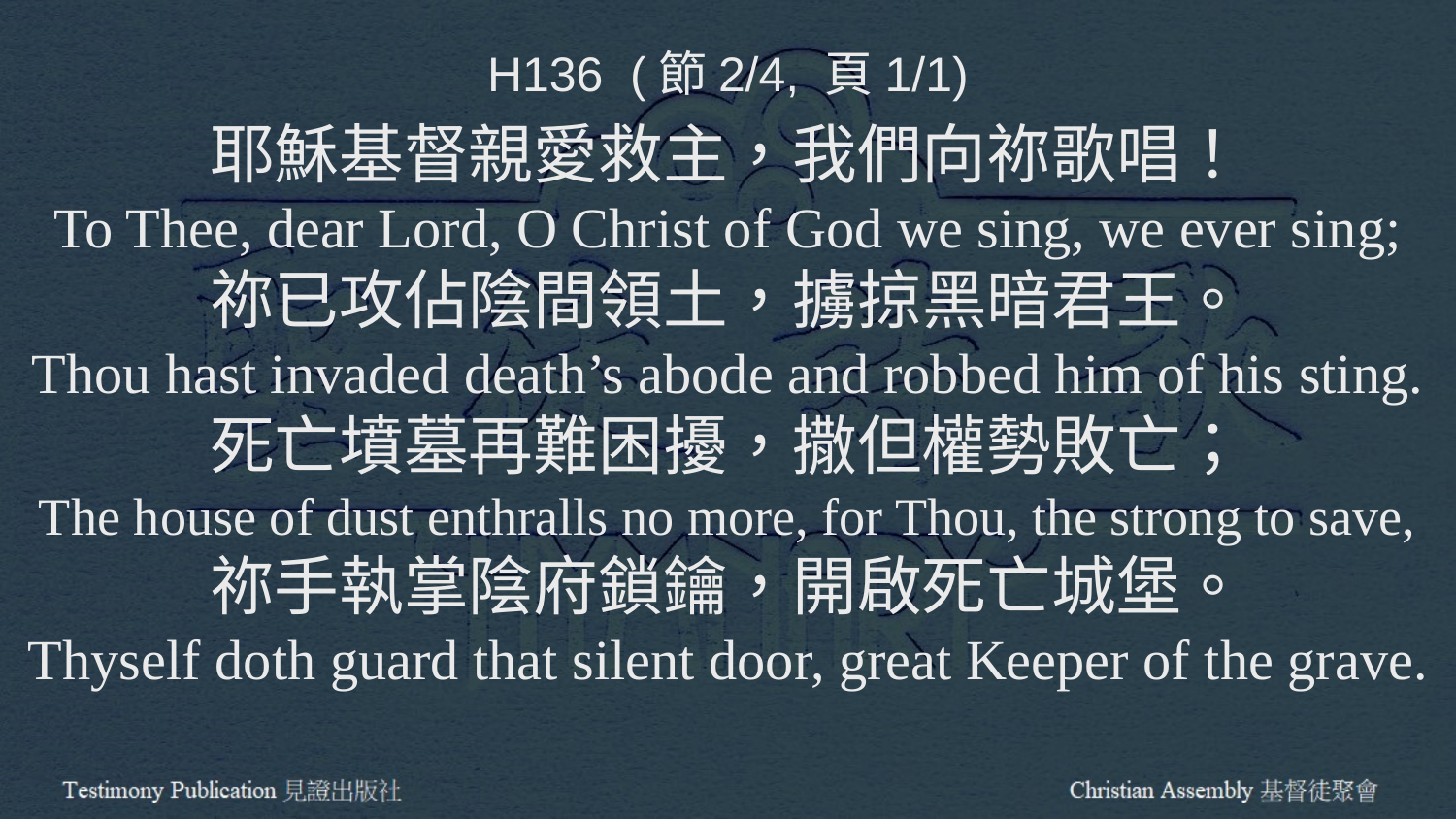

H136  (節2/4, 頁1/1)
耶穌基督親愛救主，我們向祢歌唱！
To Thee, dear Lord, O Christ of God we sing, we ever sing;
祢已攻佔陰間領土，擄掠黑暗君王。
Thou hast invaded death’s abode and robbed him of his sting.
死亡墳墓再難困擾，撒但權勢敗亡；
The house of dust enthralls no more, for Thou, the strong to save,
祢手執掌陰府鎖鑰，開啟死亡城堡。
Thyself doth guard that silent door, great Keeper of the grave.